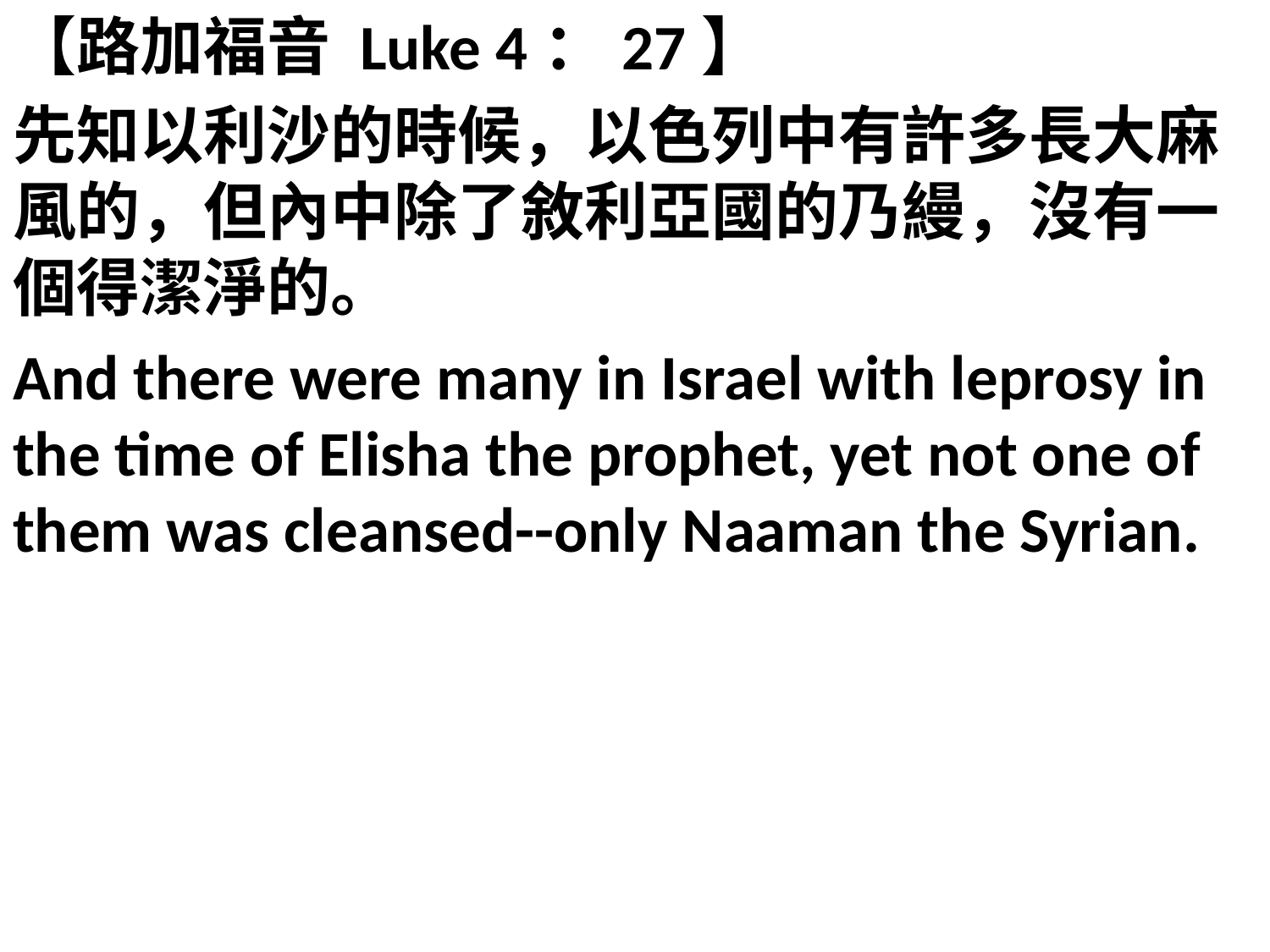

【路加福音 Luke 4：27】
先知以利沙的時候，以色列中有許多長大麻風的，但內中除了敘利亞國的乃縵，沒有一個得潔淨的。
And there were many in Israel with leprosy in the time of Elisha the prophet, yet not one of them was cleansed--only Naaman the Syrian.